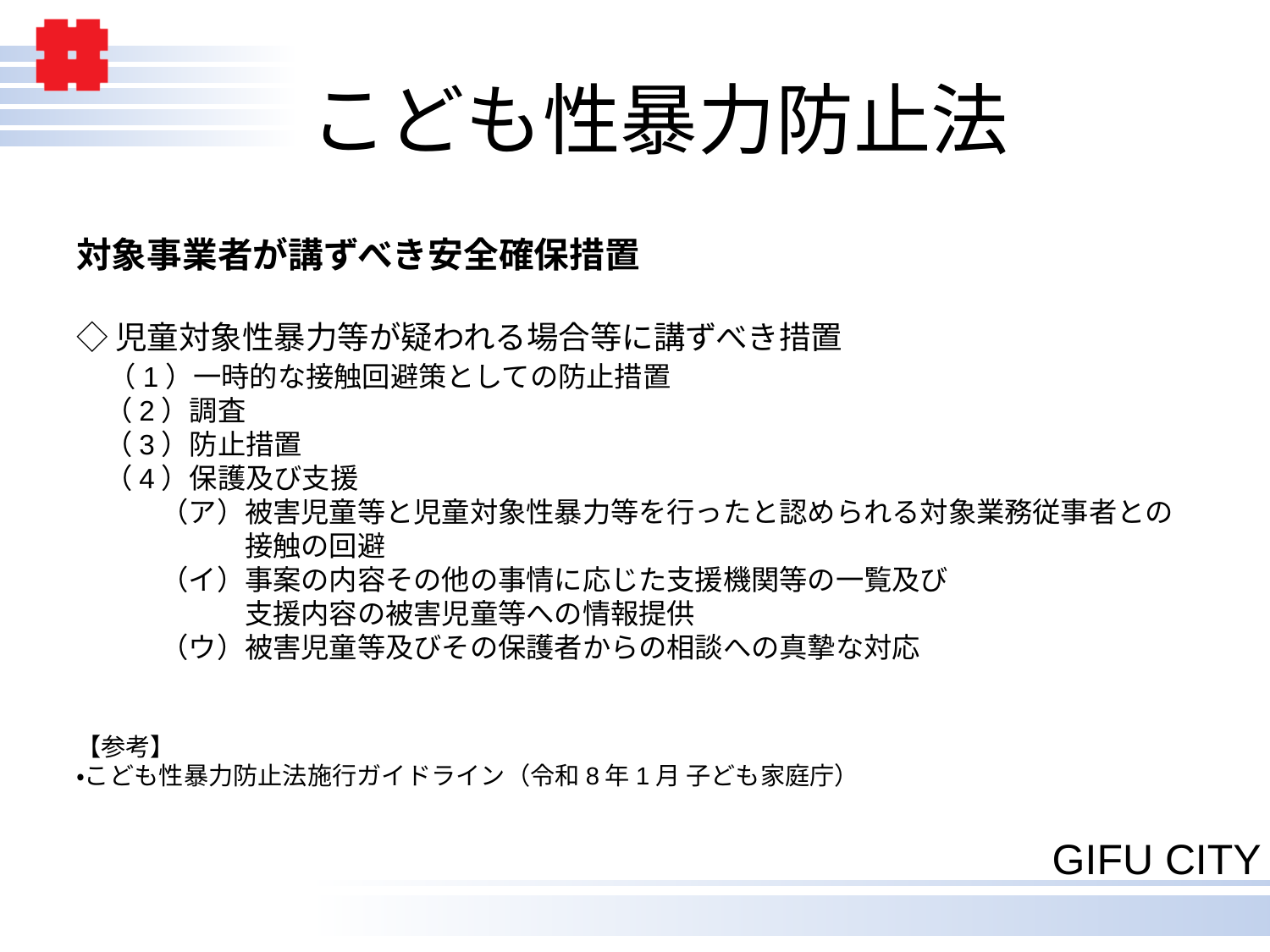

# こども性暴力防止法
対象事業者が講ずべき安全確保措置

◇児童対象性暴力等が疑われる場合等に講ずべき措置
　（1）一時的な接触回避策としての防止措置
　（2）調査
　（3）防止措置
　（4）保護及び支援
　　　（ア）被害児童等と児童対象性暴力等を行ったと認められる対象業務従事者との
　　　　　　接触の回避
　　　（イ）事案の内容その他の事情に応じた支援機関等の一覧及び
　　　　　　支援内容の被害児童等への情報提供
　　　（ウ）被害児童等及びその保護者からの相談への真摯な対応

【参考】
・こども性暴力防止法施行ガイドライン（令和8年1月 子ども家庭庁）